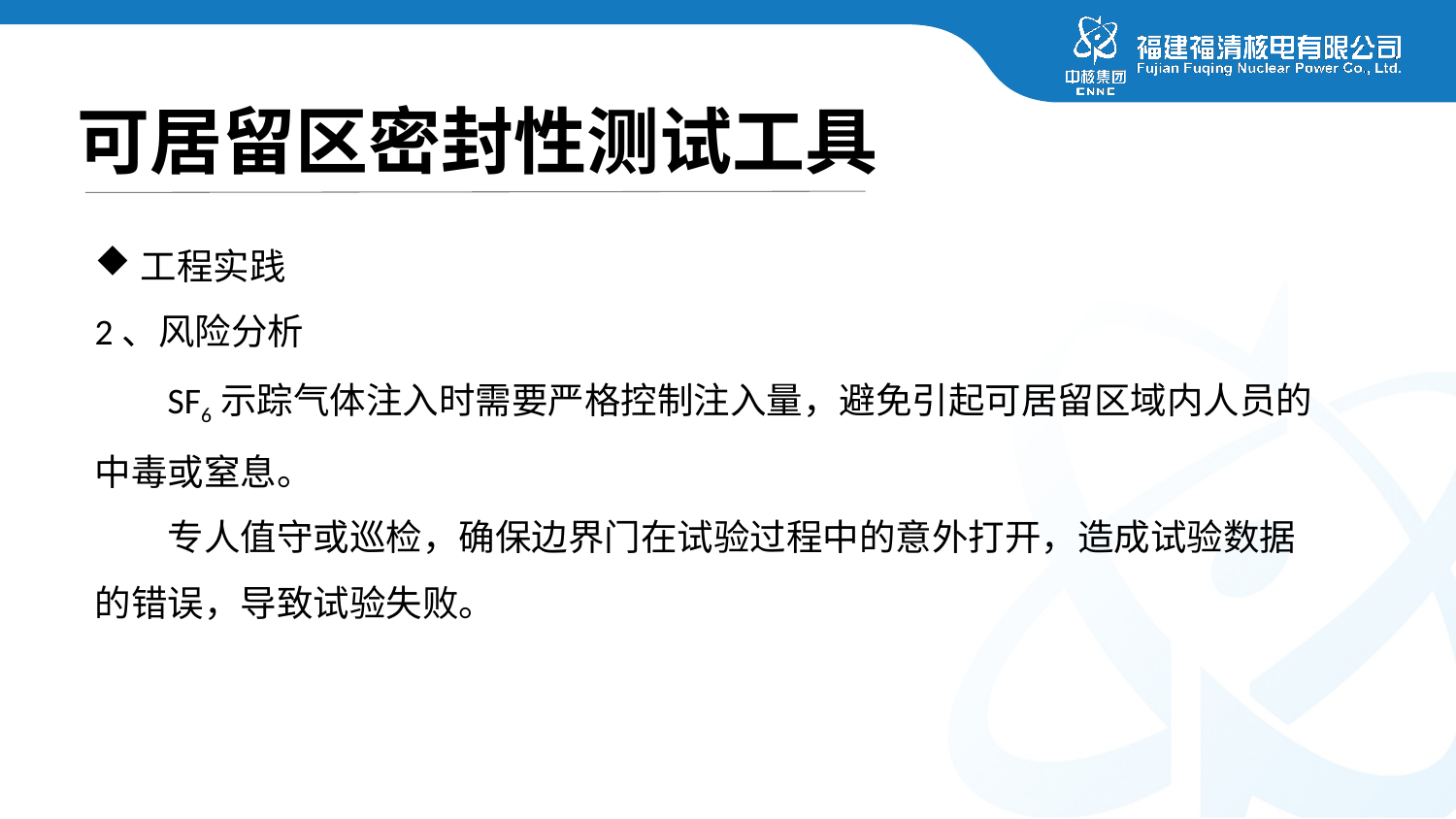

可居留区密封性测试工具
工程实践
2、风险分析
SF6示踪气体注入时需要严格控制注入量，避免引起可居留区域内人员的中毒或窒息。
专人值守或巡检，确保边界门在试验过程中的意外打开，造成试验数据的错误，导致试验失败。